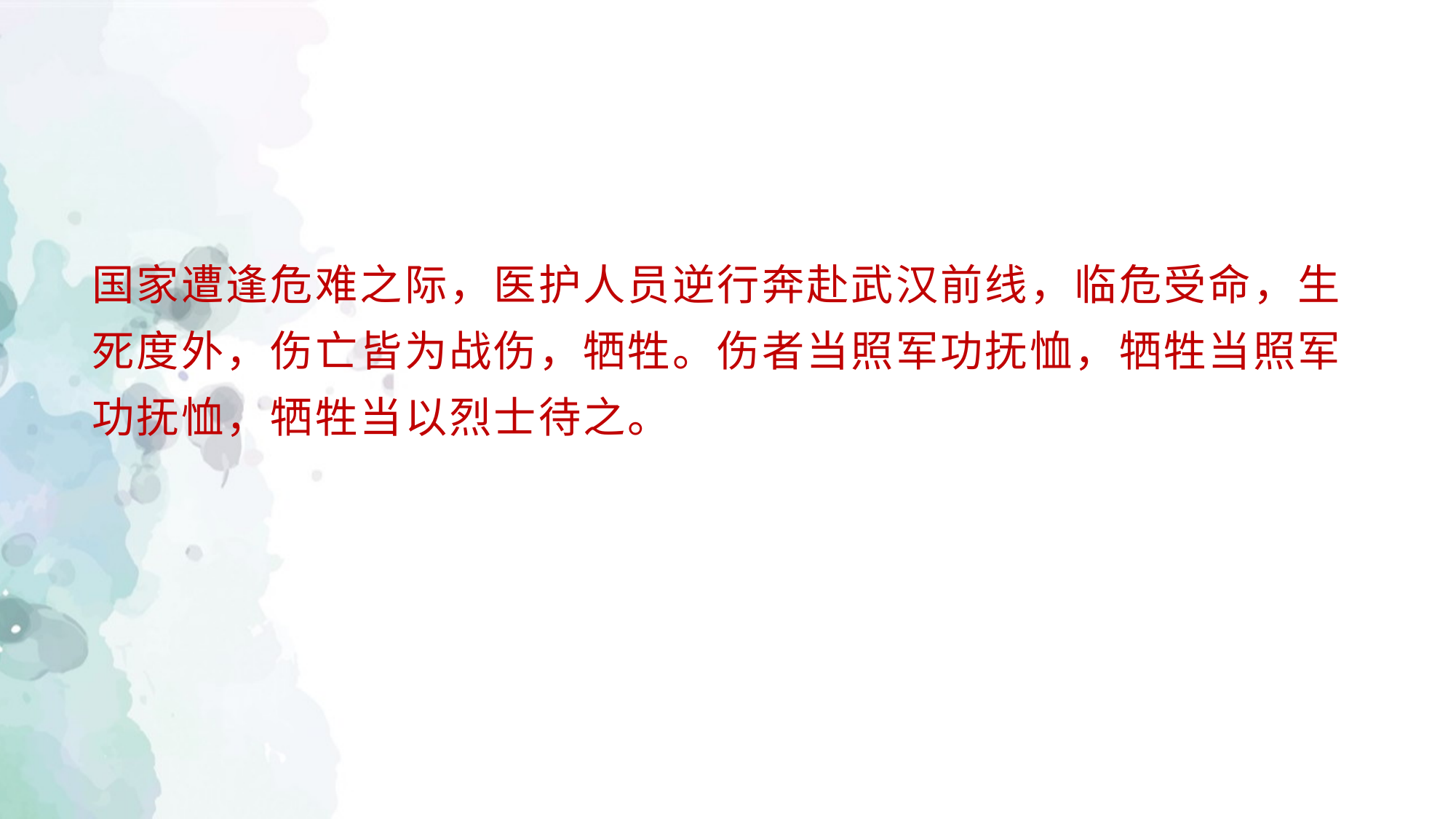

#

国家遭逢危难之际，医护人员逆行奔赴武汉前线，临危受命，生死度外，伤亡皆为战伤，牺牲。伤者当照军功抚恤，牺牲当照军功抚恤，牺牲当以烈士待之。